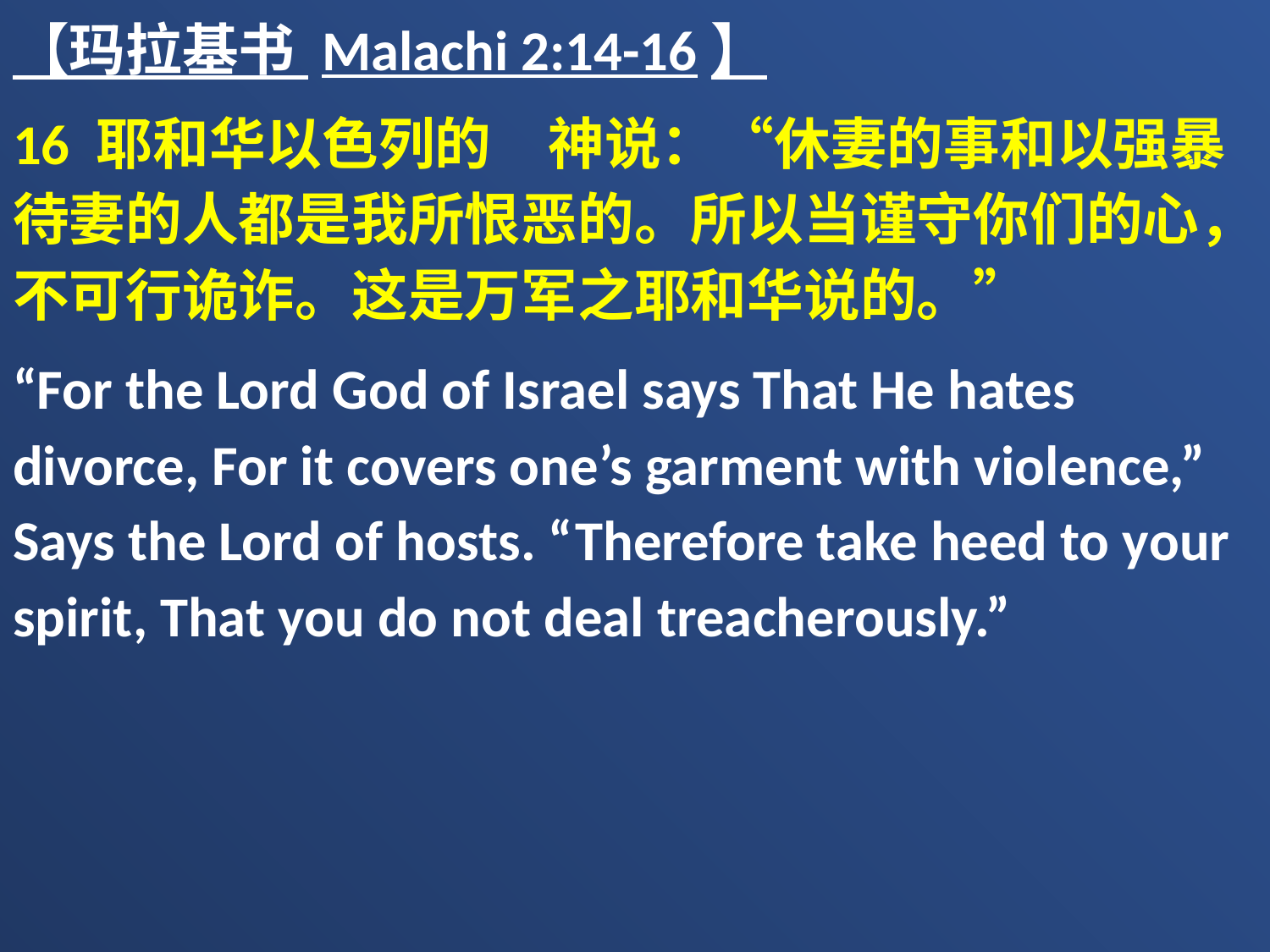

【玛拉基书 Malachi 2:14-16】
16 耶和华以色列的　神说：“休妻的事和以强暴待妻的人都是我所恨恶的。所以当谨守你们的心，不可行诡诈。这是万军之耶和华说的。”
“For the Lord God of Israel says That He hates divorce, For it covers one’s garment with violence,” Says the Lord of hosts. “Therefore take heed to your spirit, That you do not deal treacherously.”